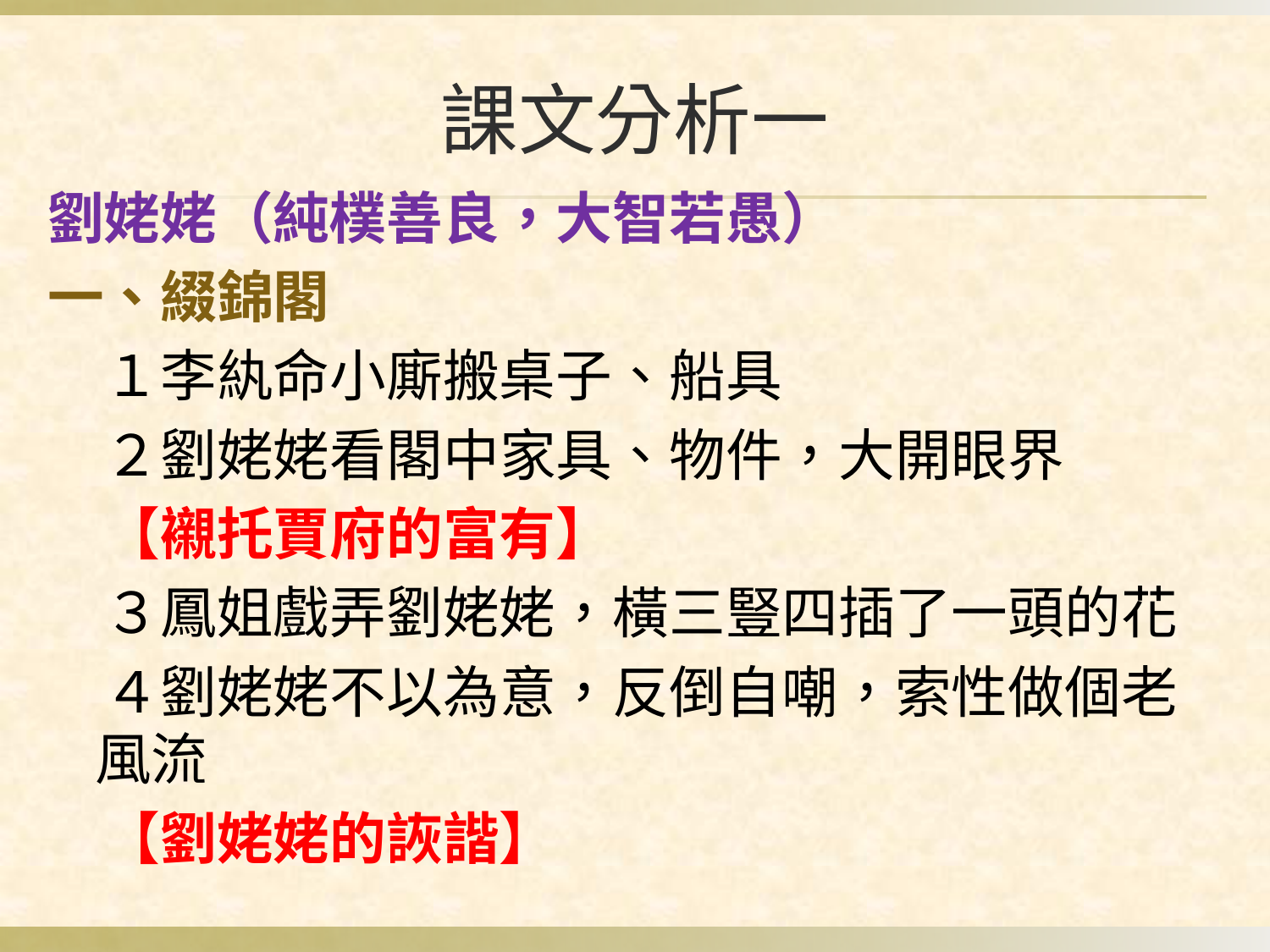

# 課文分析一
劉姥姥（純樸善良，大智若愚）
一、綴錦閣
　１李紈命小廝搬桌子、船具
　２劉姥姥看閣中家具、物件，大開眼界
　【襯托賈府的富有】
　３鳳姐戲弄劉姥姥，橫三豎四插了一頭的花
　４劉姥姥不以為意，反倒自嘲，索性做個老風流
　【劉姥姥的詼諧】